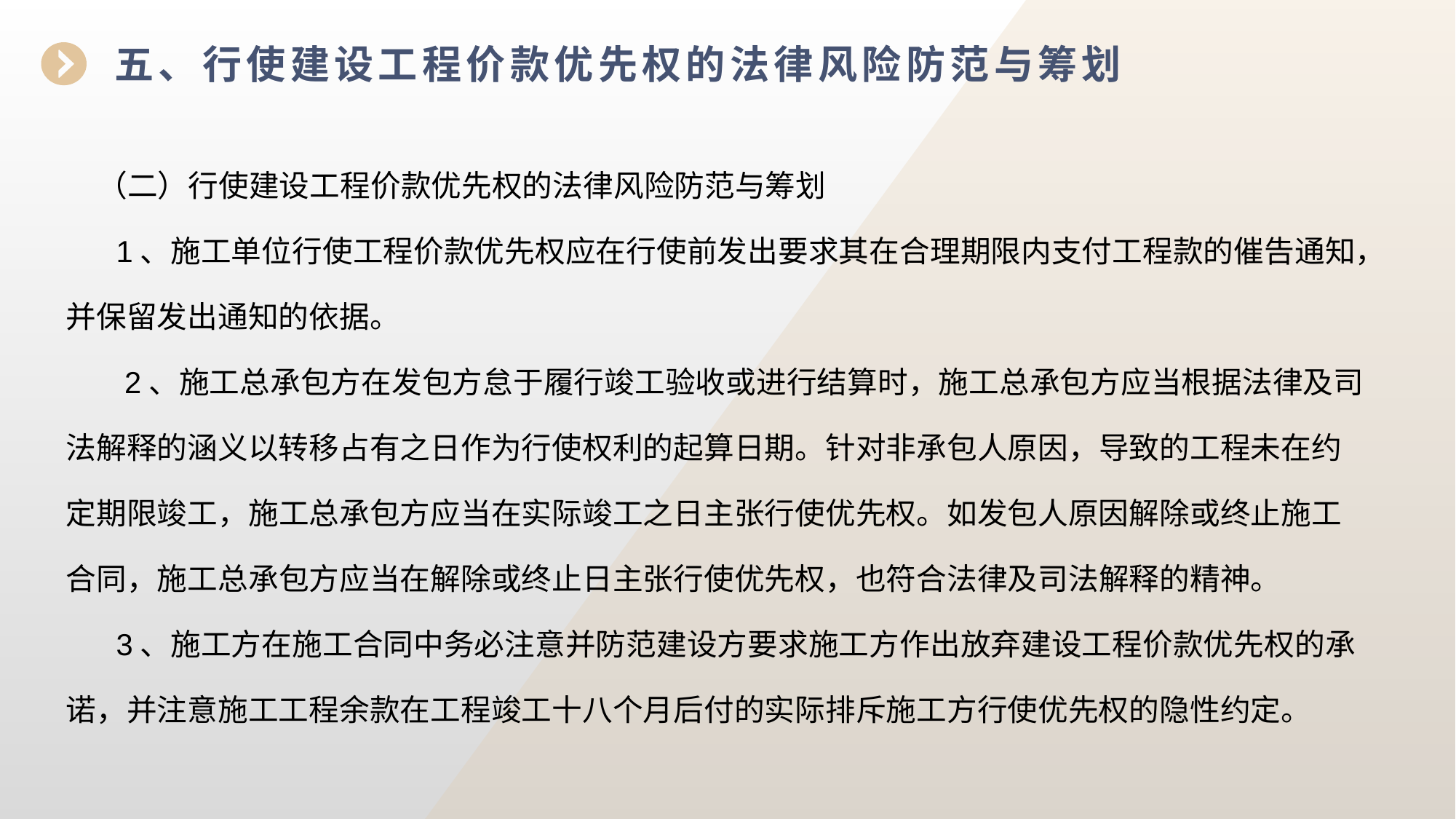

五、行使建设工程价款优先权的法律风险防范与筹划

    （二）行使建设工程价款优先权的法律风险防范与筹划
      1、施工单位行使工程价款优先权应在行使前发出要求其在合理期限内支付工程款的催告通知，并保留发出通知的依据。
       2、施工总承包方在发包方怠于履行竣工验收或进行结算时，施工总承包方应当根据法律及司法解释的涵义以转移占有之日作为行使权利的起算日期。针对非承包人原因，导致的工程未在约定期限竣工，施工总承包方应当在实际竣工之日主张行使优先权。如发包人原因解除或终止施工合同，施工总承包方应当在解除或终止日主张行使优先权，也符合法律及司法解释的精神。
      3、施工方在施工合同中务必注意并防范建设方要求施工方作出放弃建设工程价款优先权的承诺，并注意施工工程余款在工程竣工十八个月后付的实际排斥施工方行使优先权的隐性约定。